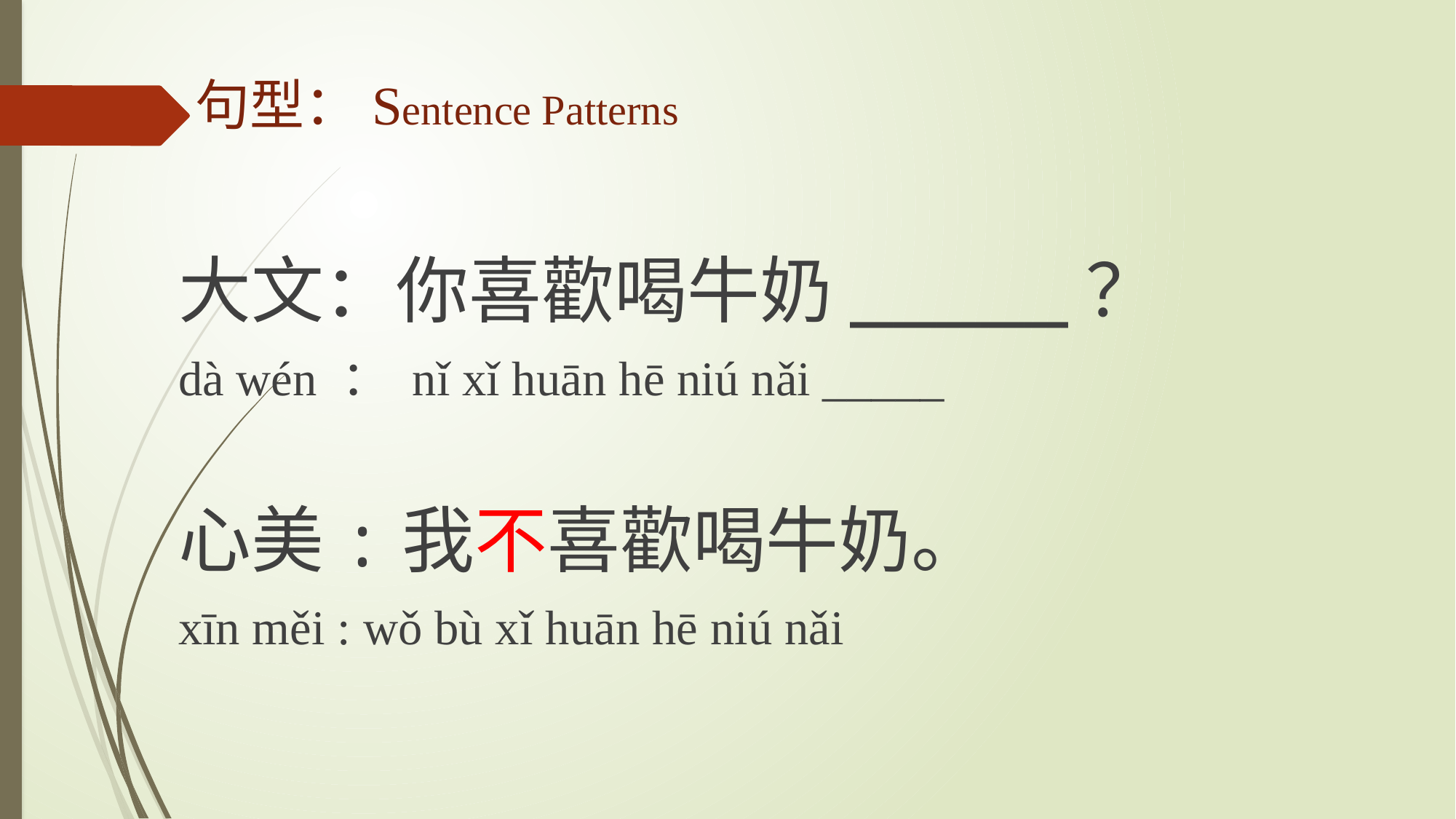

句型：Sentence Patterns
大文：你喜歡喝牛奶_____？
dà wén ： nǐ xǐ huān hē niú nǎi _____

心美:我不喜歡喝牛奶。
xīn měi : wǒ bù xǐ huān hē niú nǎi